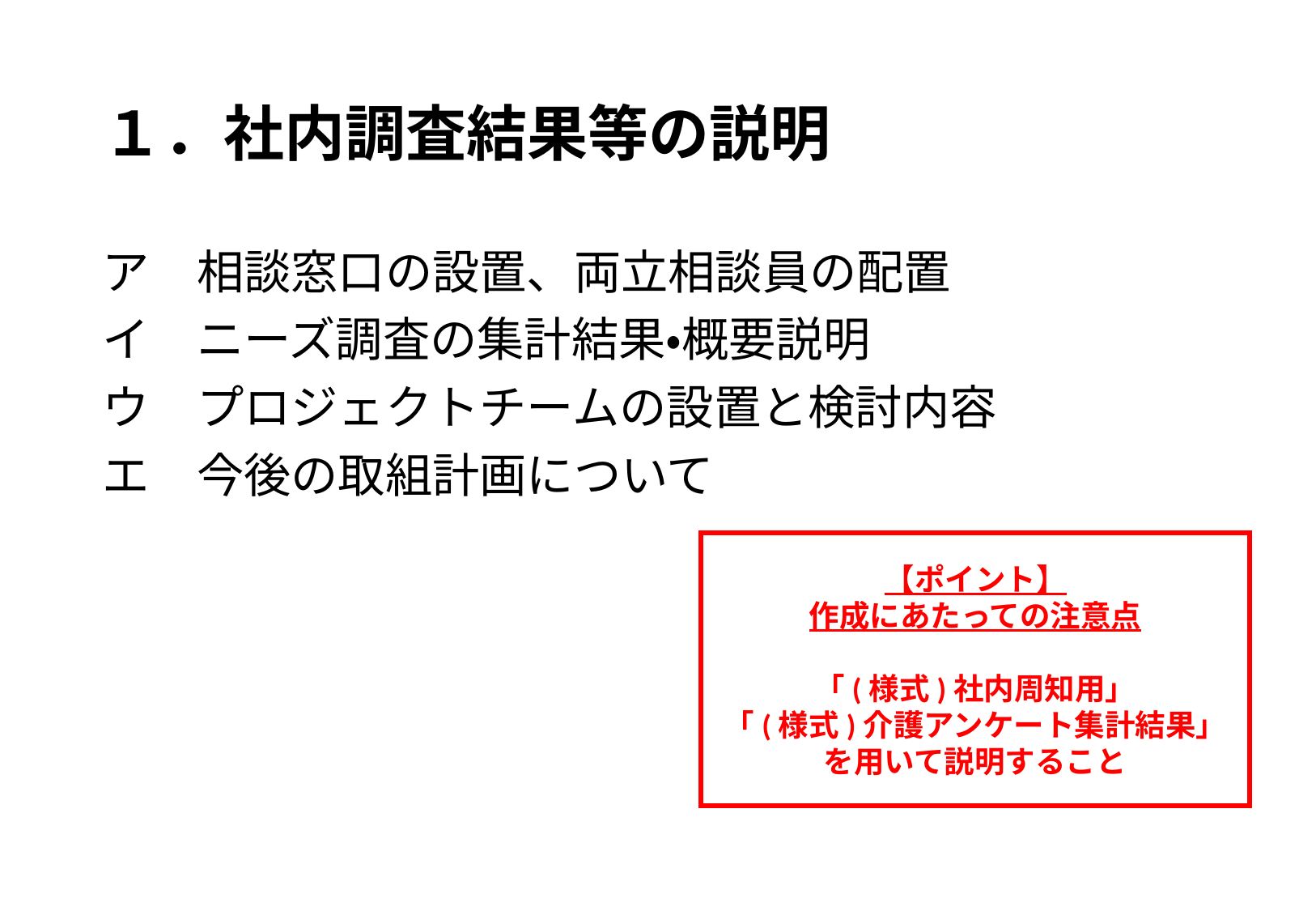

# １．社内調査結果等の説明
ア　相談窓口の設置、両立相談員の配置
イ　ニーズ調査の集計結果・概要説明
ウ　プロジェクトチームの設置と検討内容
エ　今後の取組計画について
【ポイント】
作成にあたっての注意点

「(様式)社内周知用」
「(様式)介護アンケート集計結果」
を用いて説明すること